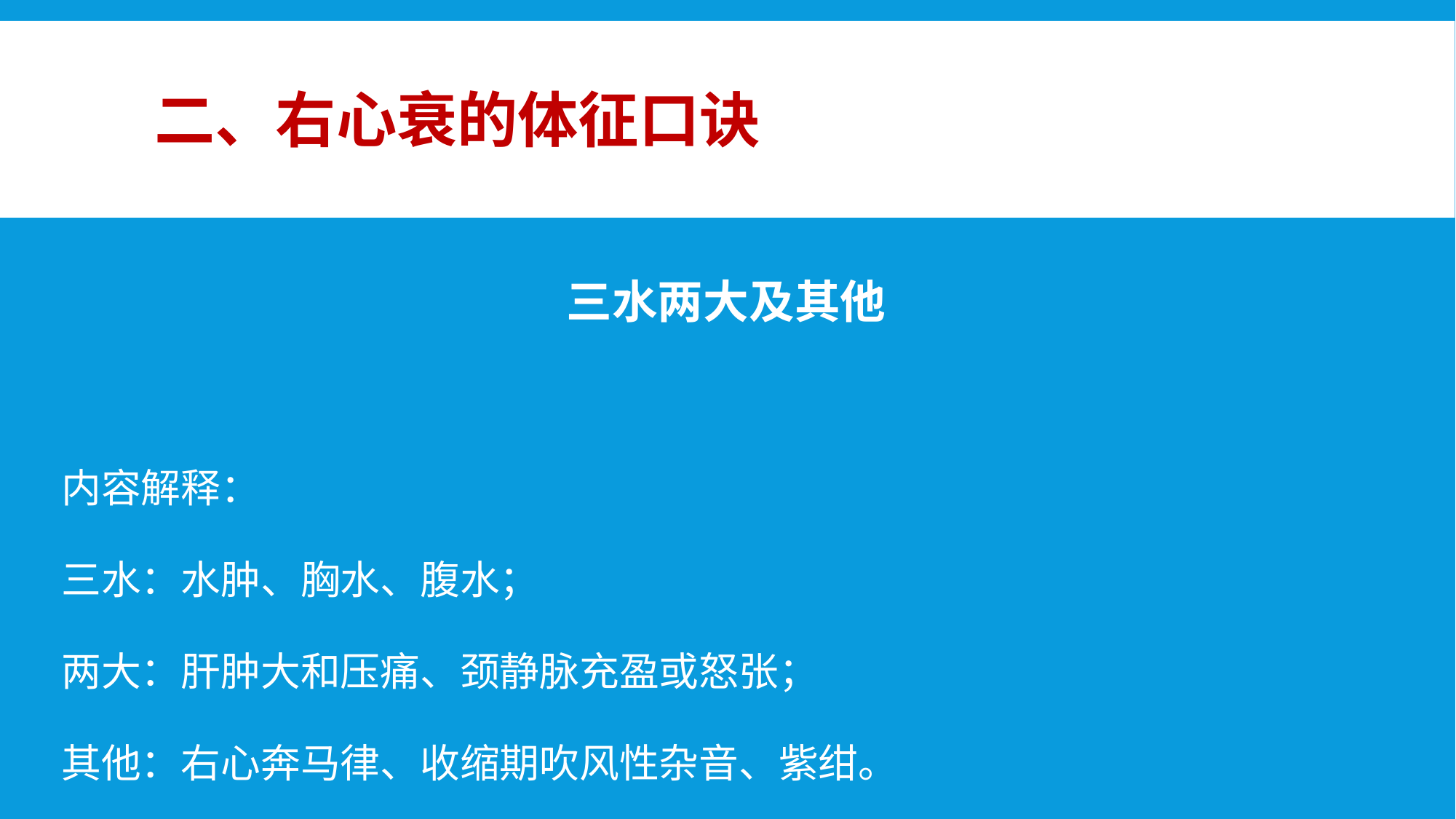

# 二、右心衰的体征口诀
三水两大及其他

内容解释：
三水：水肿、胸水、腹水；
两大：肝肿大和压痛、颈静脉充盈或怒张；
其他：右心奔马律、收缩期吹风性杂音、紫绀。